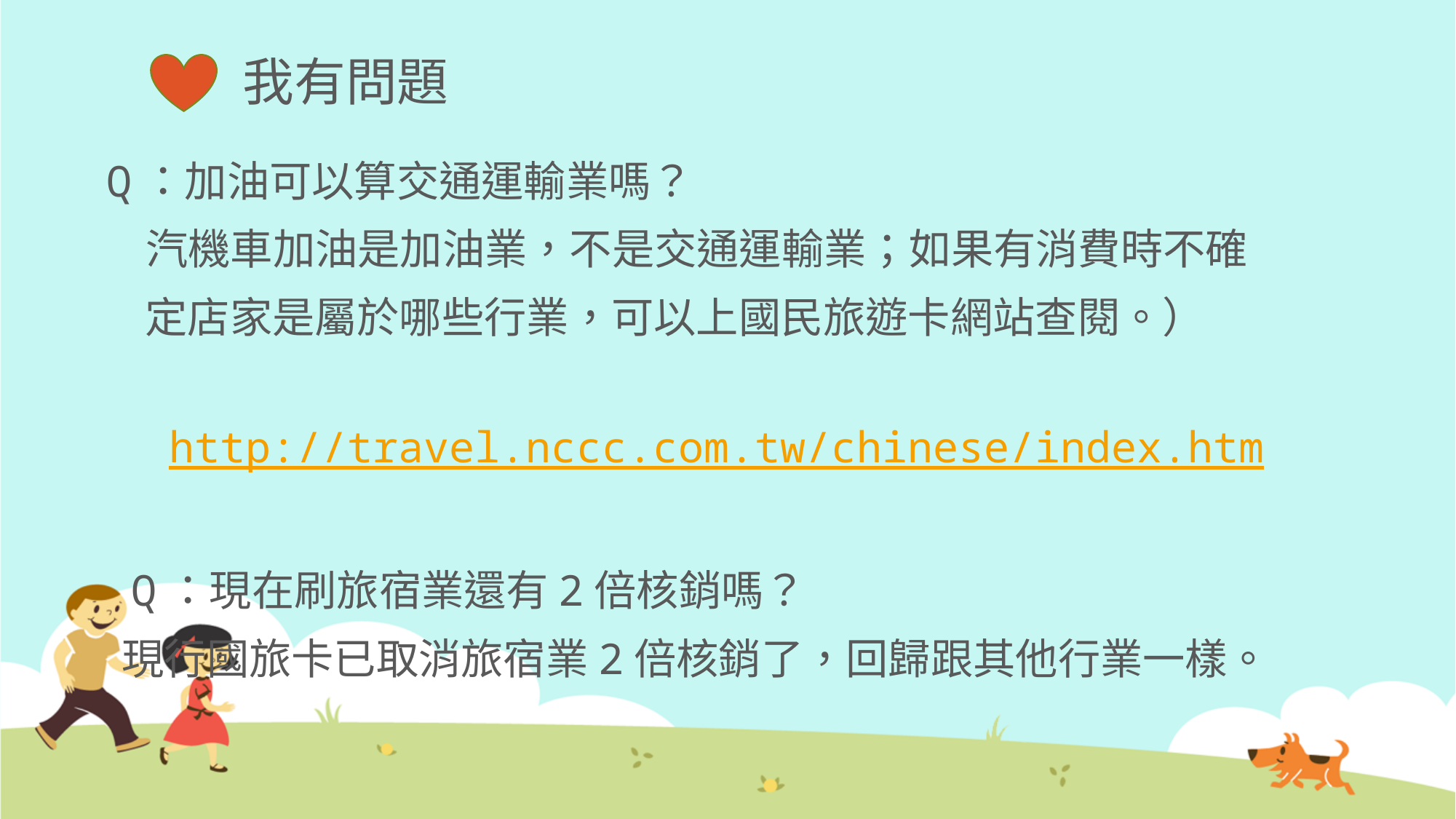

# 我有問題

Q：加油可以算交通運輸業嗎？
   汽機車加油是加油業，不是交通運輸業；如果有消費時不確
   定店家是屬於哪些行業，可以上國民旅遊卡網站查閱。）
　　  http://travel.nccc.com.tw/chinese/index.htm

   Q：現在刷旅宿業還有2倍核銷嗎？
      現行國旅卡已取消旅宿業2倍核銷了，回歸跟其他行業一樣。